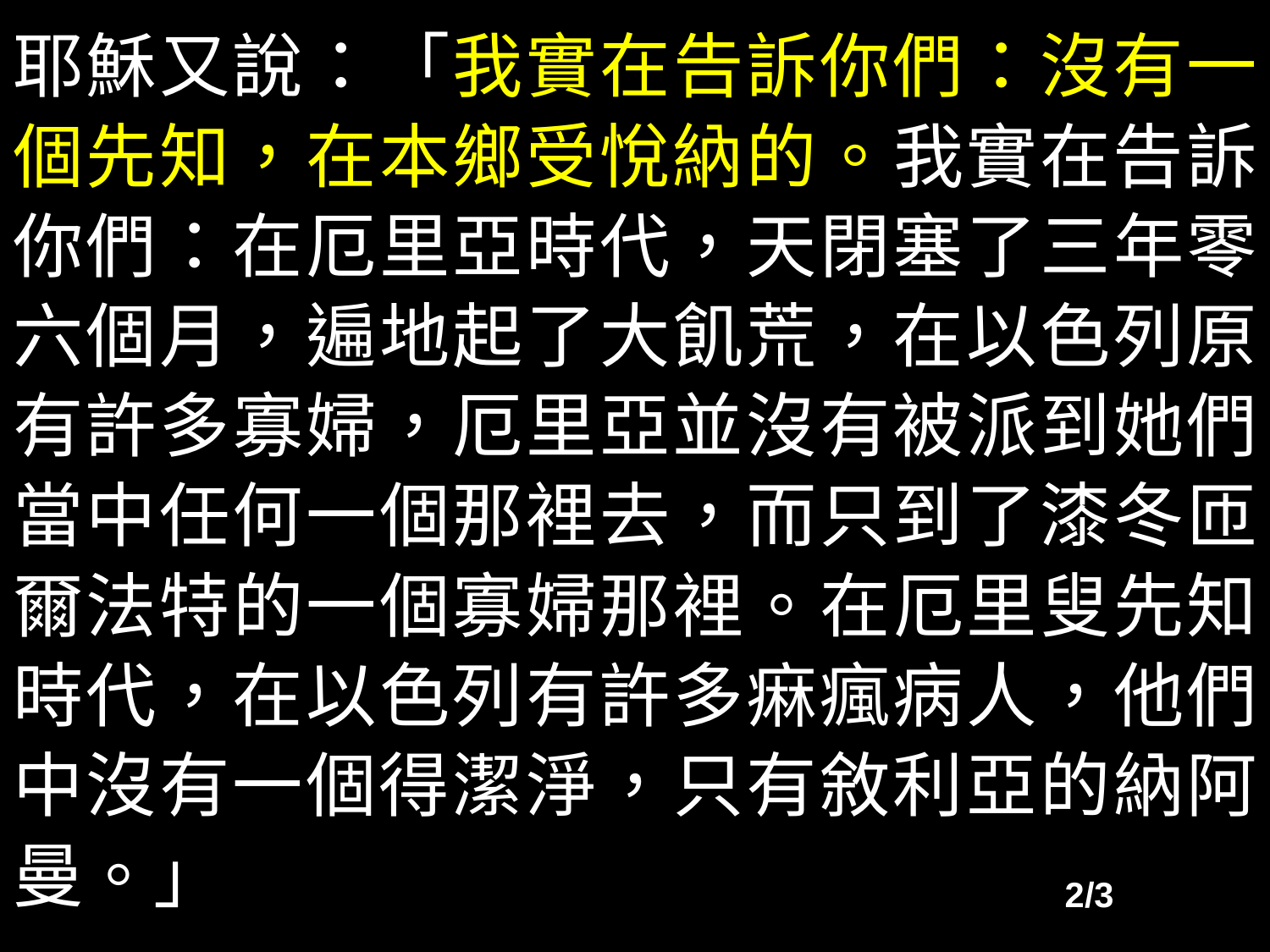

耶穌又說：「我實在告訴你們：沒有一個先知，在本鄉受悅納的。我實在告訴你們：在厄里亞時代，天閉塞了三年零六個月，遍地起了大飢荒，在以色列原有許多寡婦，厄里亞並沒有被派到她們當中任何一個那裡去，而只到了漆冬匝爾法特的一個寡婦那裡。在厄里叟先知時代，在以色列有許多痳瘋病人，他們中沒有一個得潔淨，只有敘利亞的納阿曼。」
2/3